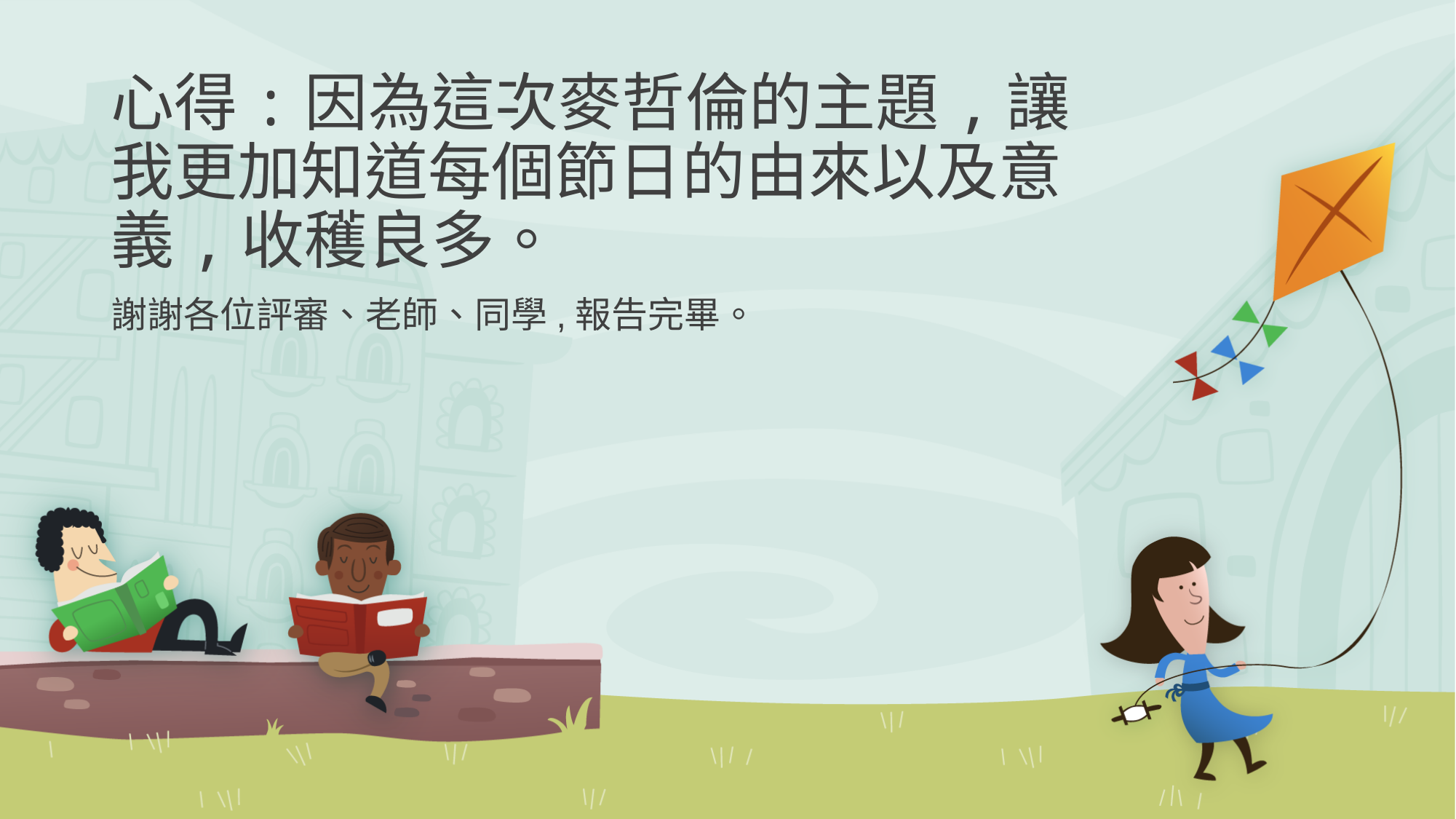

# 心得:因為這次麥哲倫的主題,讓我更加知道每個節日的由來以及意義,收穫良多。
謝謝各位評審、老師、同學,報告完畢。